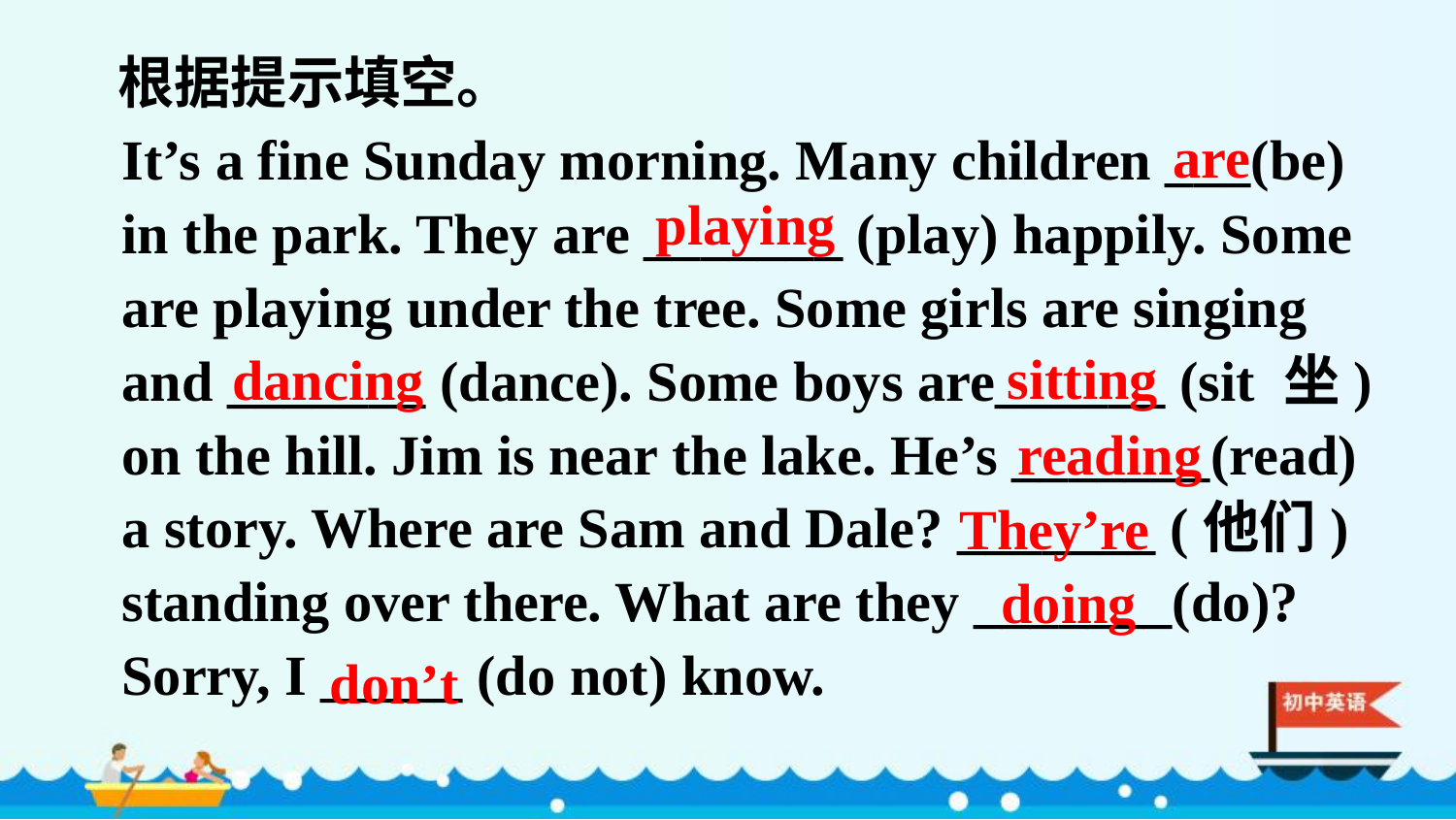

根据提示填空。
are
It’s a fine Sunday morning. Many children ___(be)
in the park. They are _______ (play) happily. Some
are playing under the tree. Some girls are singing
and _______ (dance). Some boys are______ (sit 坐)
on the hill. Jim is near the lake. He’s _______(read)
a story. Where are Sam and Dale? _______ (他们)
standing over there. What are they _______(do)?
Sorry, I _____ (do not) know.
playing
sitting
dancing
reading
They’re
doing
don’t